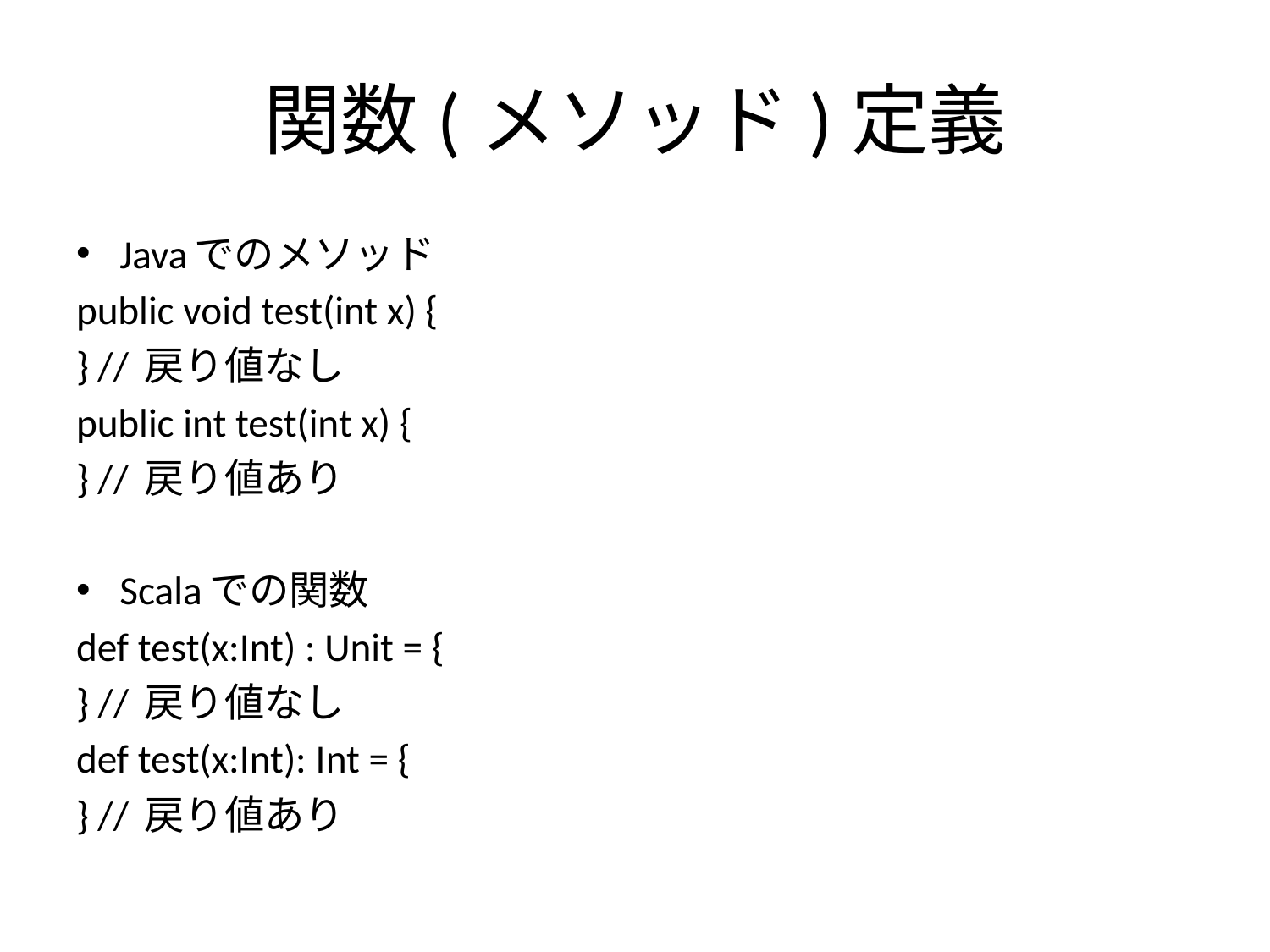

# 関数(メソッド)定義
Javaでのメソッド
public void test(int x) {
} // 戻り値なし
public int test(int x) {
} // 戻り値あり

Scalaでの関数
def test(x:Int) : Unit = {
} // 戻り値なし
def test(x:Int): Int = {
} // 戻り値あり